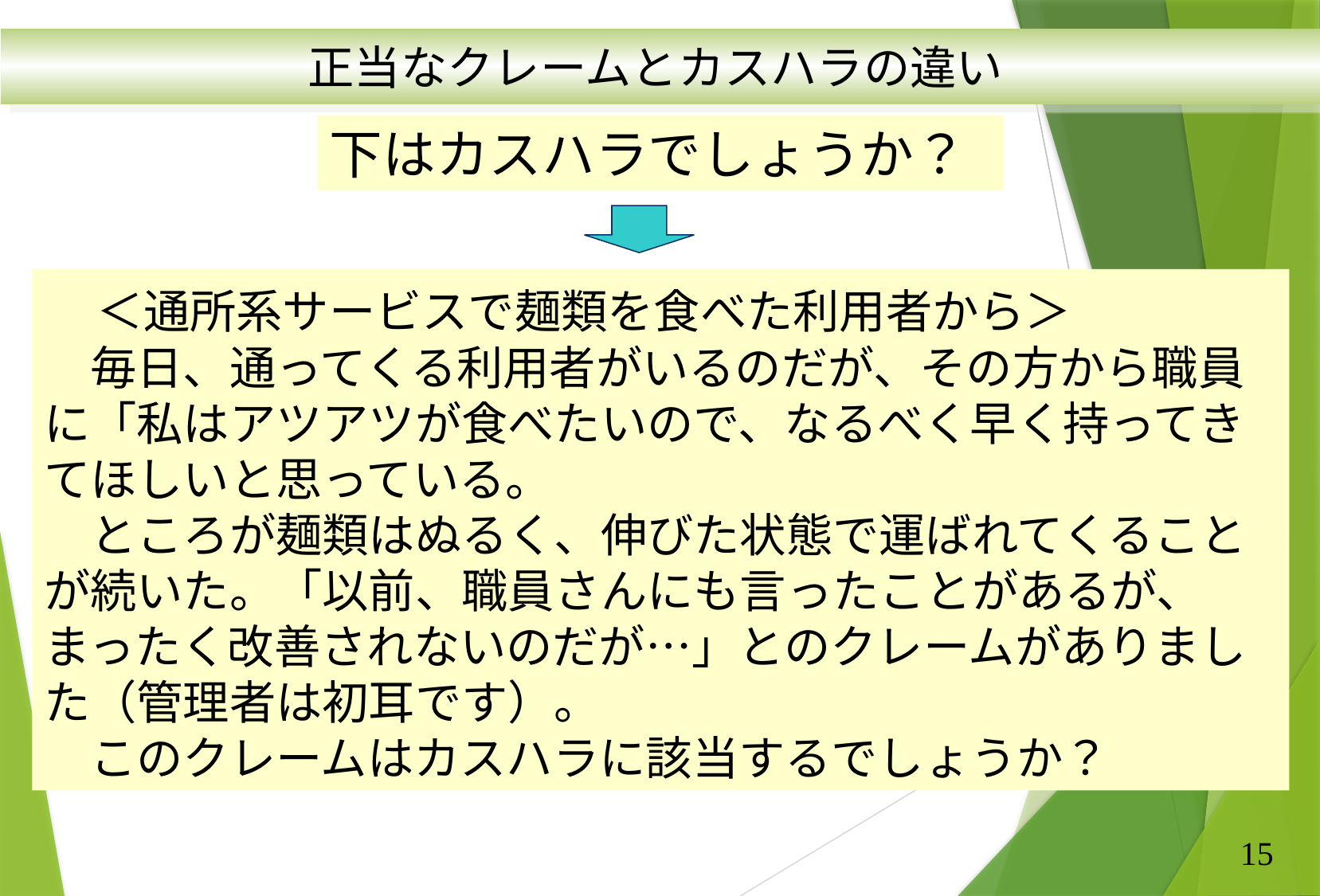

正当なクレームとカスハラの違い
下はカスハラでしょうか？

　＜通所系サービスで麺類を食べた利用者から＞
　毎日、通ってくる利用者がいるのだが、その方から職員に「私はアツアツが食べたいので、なるべく早く持ってきてほしいと思っている。
　ところが麺類はぬるく、伸びた状態で運ばれてくることが続いた。「以前、職員さんにも言ったことがあるが、まったく改善されないのだが…」とのクレームがありました（管理者は初耳です）。
　このクレームはカスハラに該当するでしょうか？
15